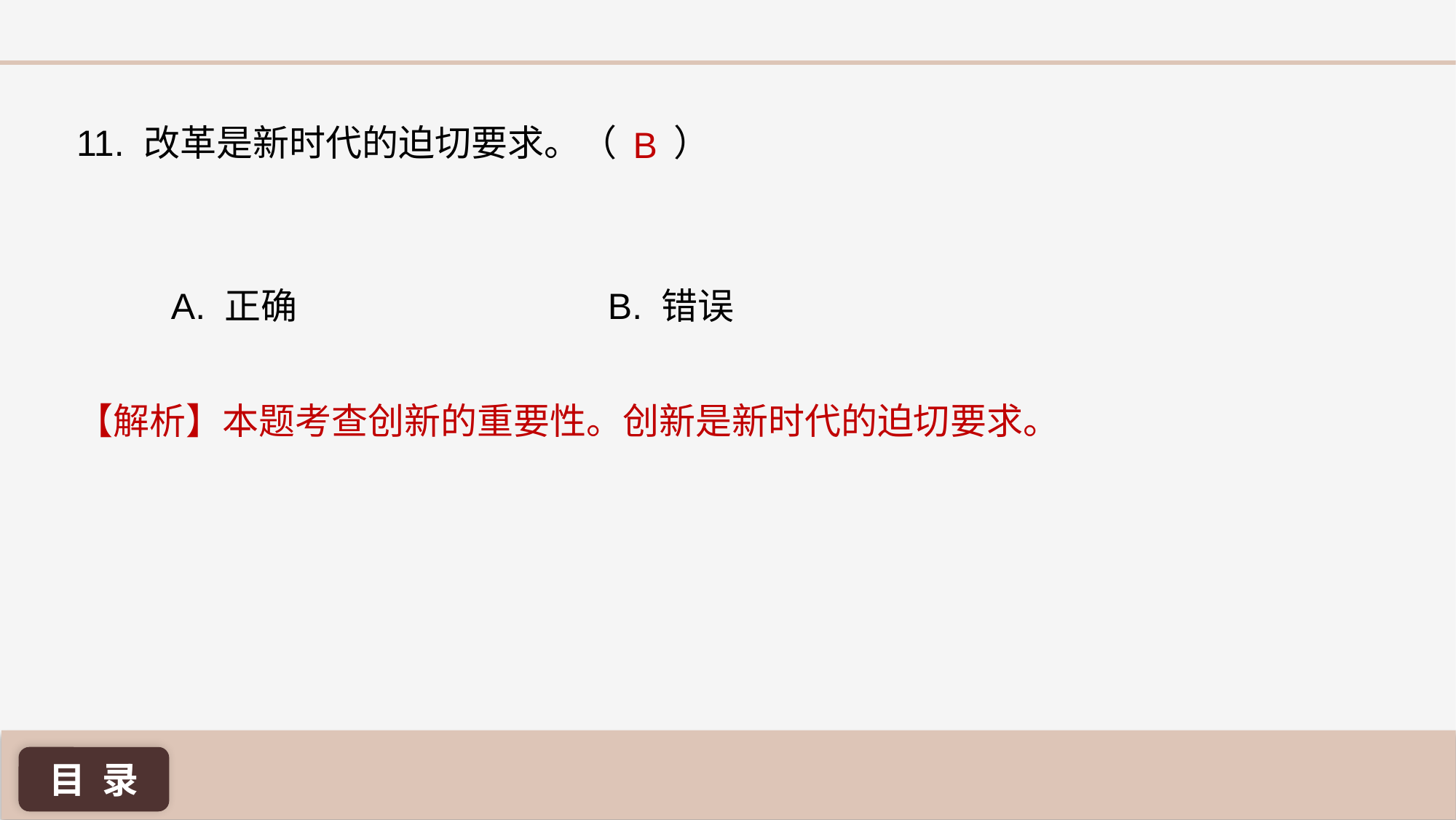

B
11. 改革是新时代的迫切要求。（       ）
A. 正确 			B. 错误
【解析】本题考查创新的重要性。创新是新时代的迫切要求。